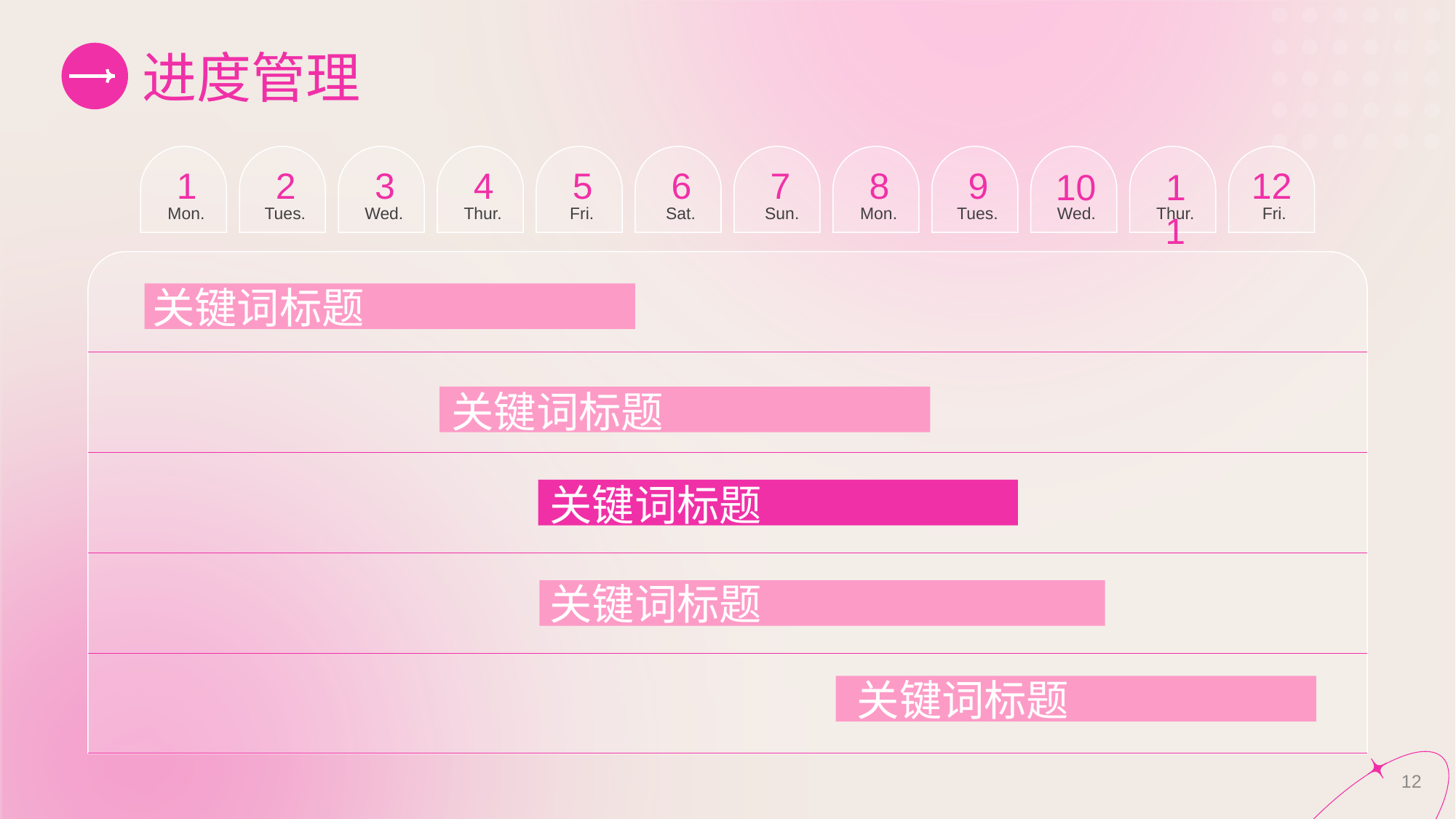

# 进度管理

1
Mon.

2
Tues.

3
Wed.

4
Thur.

5
Fri.

6
Sat.

7
 Sun.

8
Mon.

9
Tues.

10
Wed.

11
Thur.

12
Fri.

关键词标题

关键词标题

关键词标题

关键词标题

关键词标题